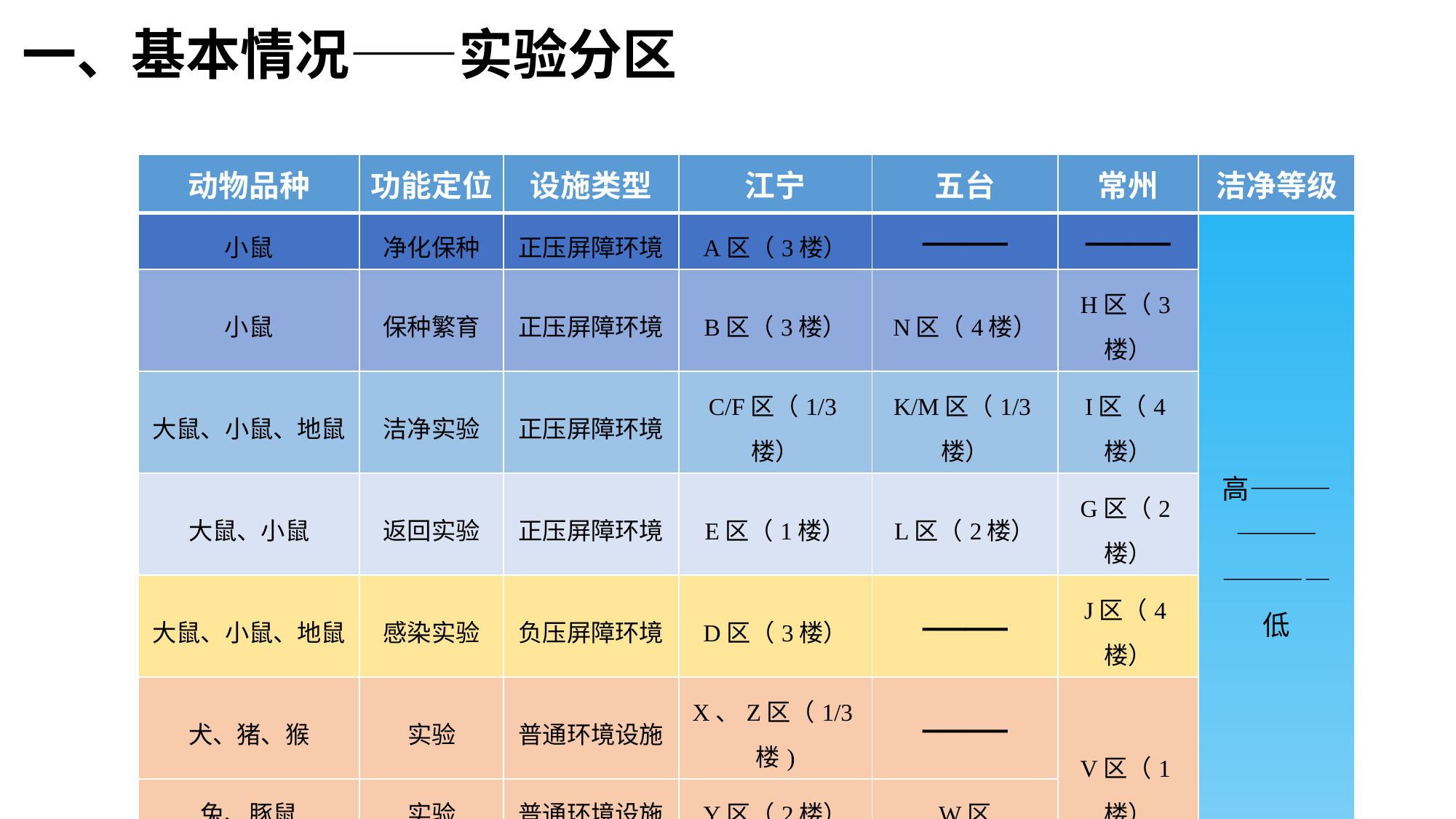

# 一、基本情况——实验分区
| 动物品种 | 功能定位 | 设施类型 | 江宁 | 五台 | 常州 | 洁净等级 |
| --- | --- | --- | --- | --- | --- | --- |
| 小鼠 | 净化保种 | 正压屏障环境 | A区（3楼） | —— | —— | 高——————————低 |
| 小鼠 | 保种繁育 | 正压屏障环境 | B区（3楼） | N区（4楼） | H区（3楼） |  |
| 大鼠、小鼠、地鼠 | 洁净实验 | 正压屏障环境 | C/F区（1/3楼） | K/M区（1/3楼） | I区（4楼） |  |
| 大鼠、小鼠 | 返回实验 | 正压屏障环境 | E区（1楼） | L区（2楼） | G区（2楼） |  |
| 大鼠、小鼠、地鼠 | 感染实验 | 负压屏障环境 | D区（3楼） | —— | J区（4楼） |  |
| 犬、猪、猴 | 实验 | 普通环境设施 | X、Z区（1/3楼) | —— | V区（1楼） |  |
| 兔、豚鼠 | 实验 | 普通环境设施 | Y区（2楼） | W区 |  |  |
| 羊 | 实验 | 普通环境设施 | —— | —— |  |  |
8